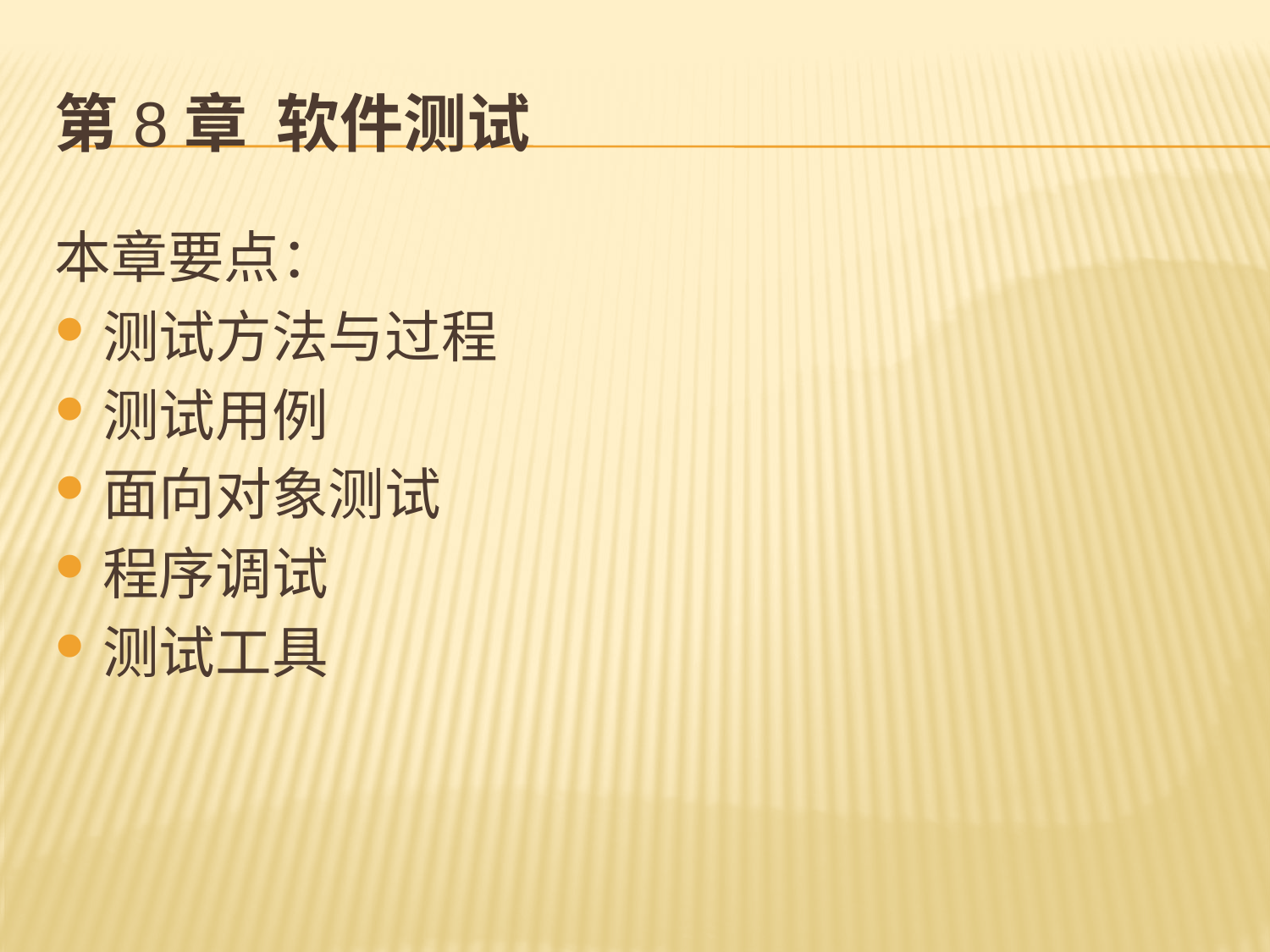

# 第8章  软件测试
本章要点：
测试方法与过程
测试用例
面向对象测试
程序调试
测试工具